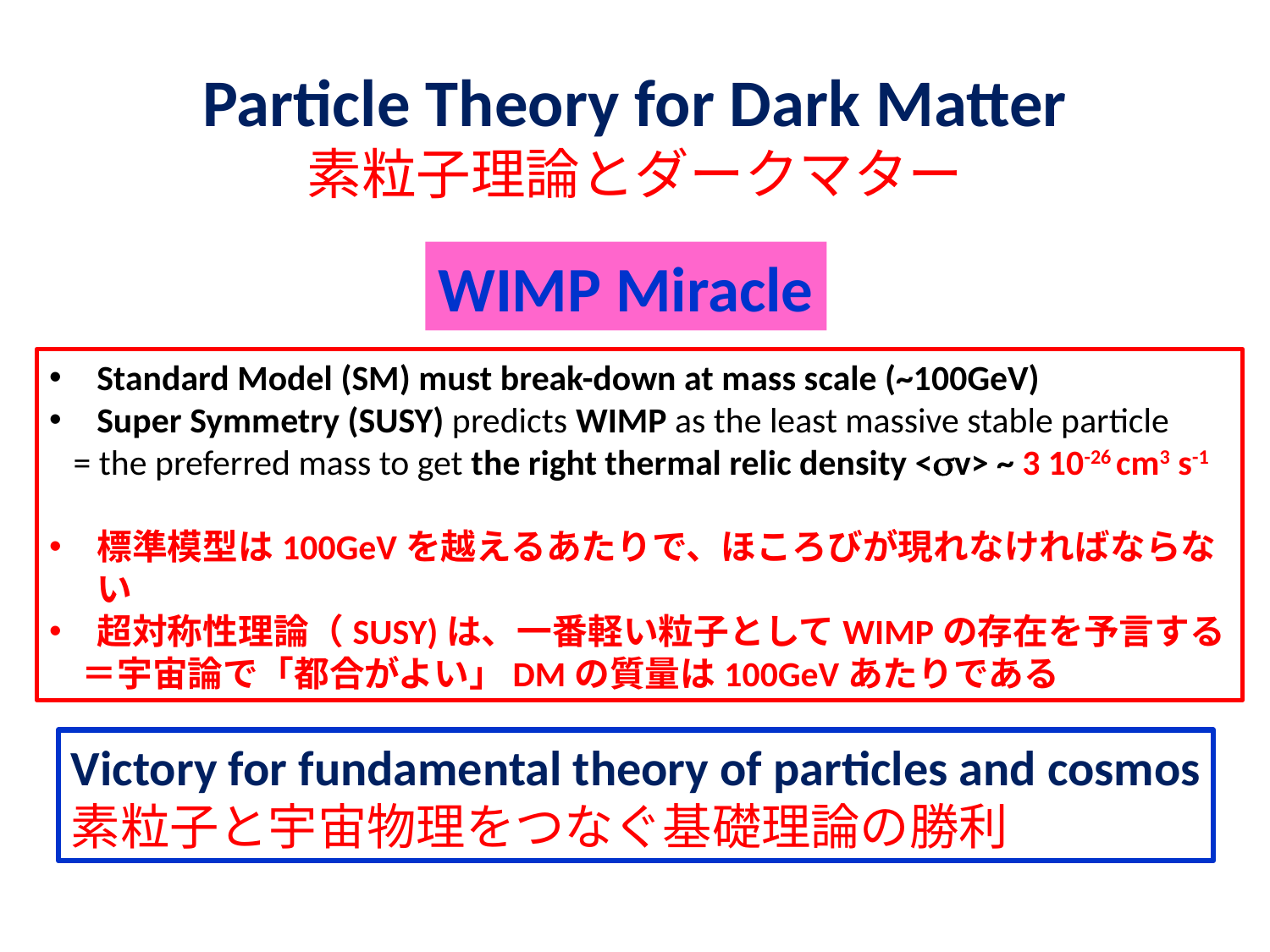

# Particle Theory for Dark Matter 素粒子理論とダークマター
WIMP Miracle
Standard Model (SM) must break-down at mass scale (~100GeV)
Super Symmetry (SUSY) predicts WIMP as the least massive stable particle
   = the preferred mass to get the right thermal relic density <σv> ~ 3 10-26 cm3 s-1

標準模型は100GeVを越えるあたりで、ほころびが現れなければならない
超対称性理論（SUSY)は、一番軽い粒子としてWIMPの存在を予言する
   ＝宇宙論で「都合がよい」DMの質量は100GeVあたりである
Victory for fundamental theory of particles and cosmos
素粒子と宇宙物理をつなぐ基礎理論の勝利